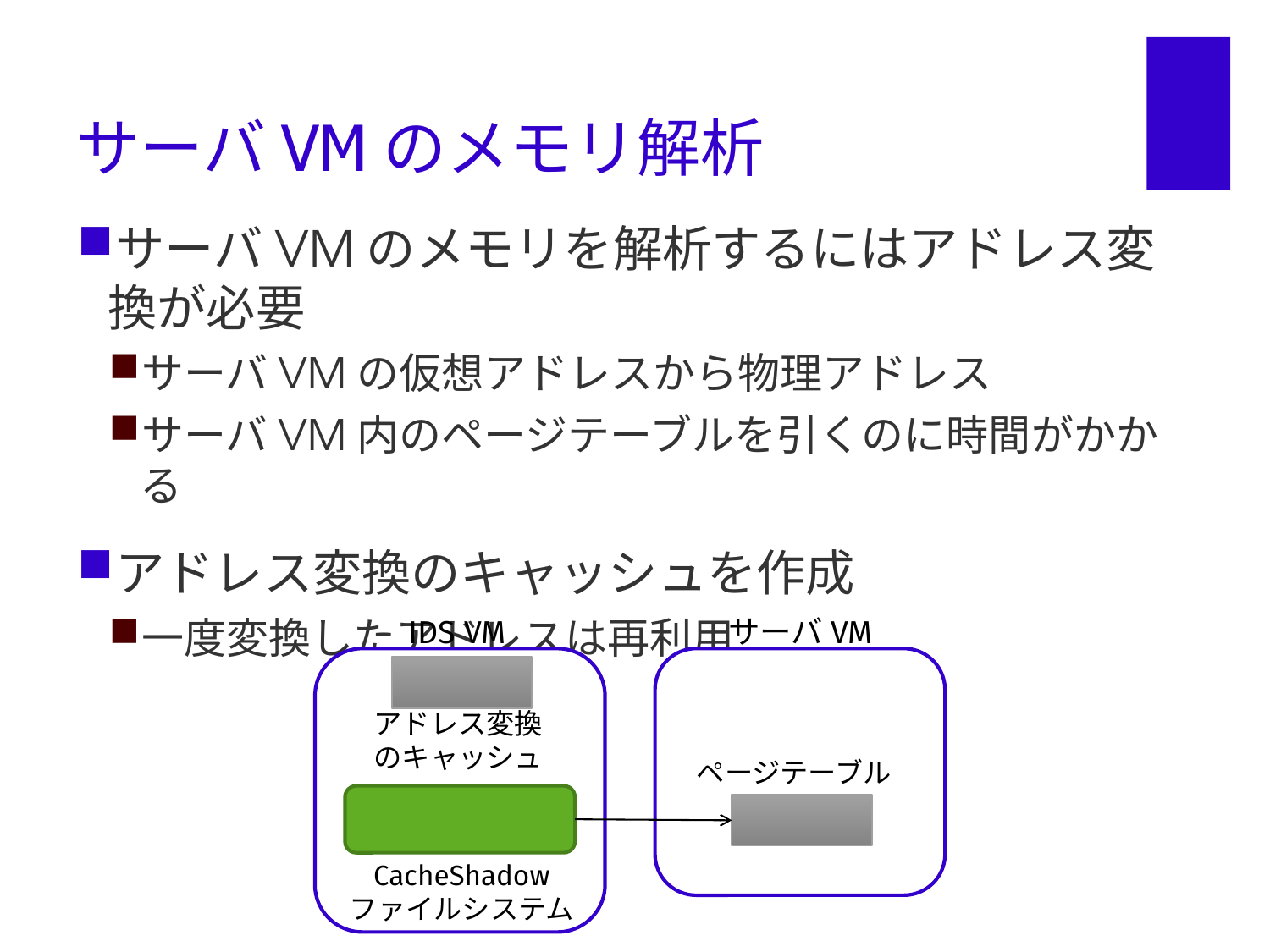

# サーバVMのメモリ解析
サーバVMのメモリを解析するにはアドレス変換が必要
サーバVMの仮想アドレスから物理アドレス
サーバVM内のページテーブルを引くのに時間がかかる
アドレス変換のキャッシュを作成
一度変換したアドレスは再利用

IDS VM
サーバVM

アドレス変換
のキャッシュ
ページテーブル

CacheShadow
ファイルシステム